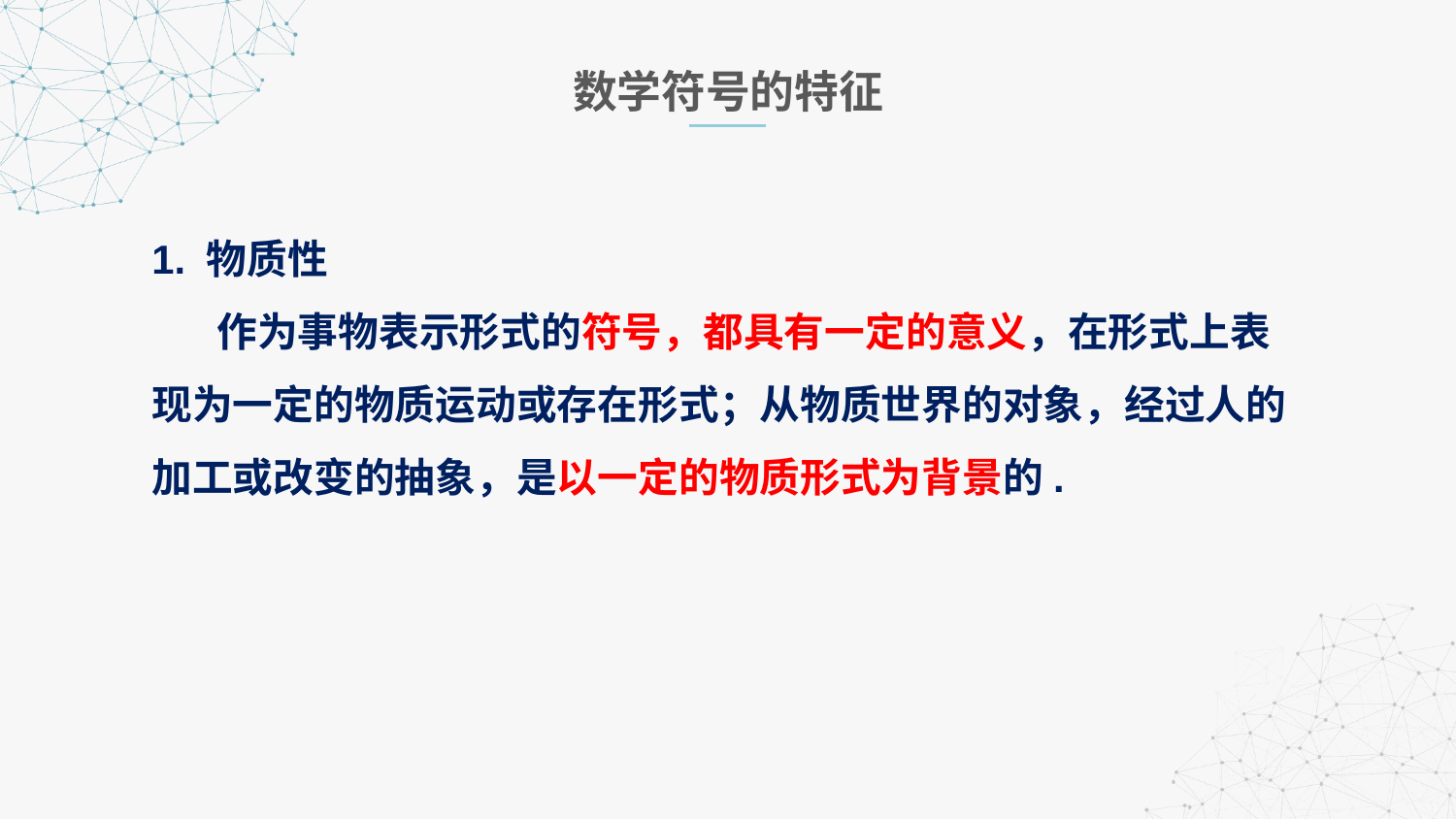

数学符号的特征
1. 物质性
      作为事物表示形式的符号，都具有一定的意义，在形式上表现为一定的物质运动或存在形式；从物质世界的对象，经过人的加工或改变的抽象，是以一定的物质形式为背景的.